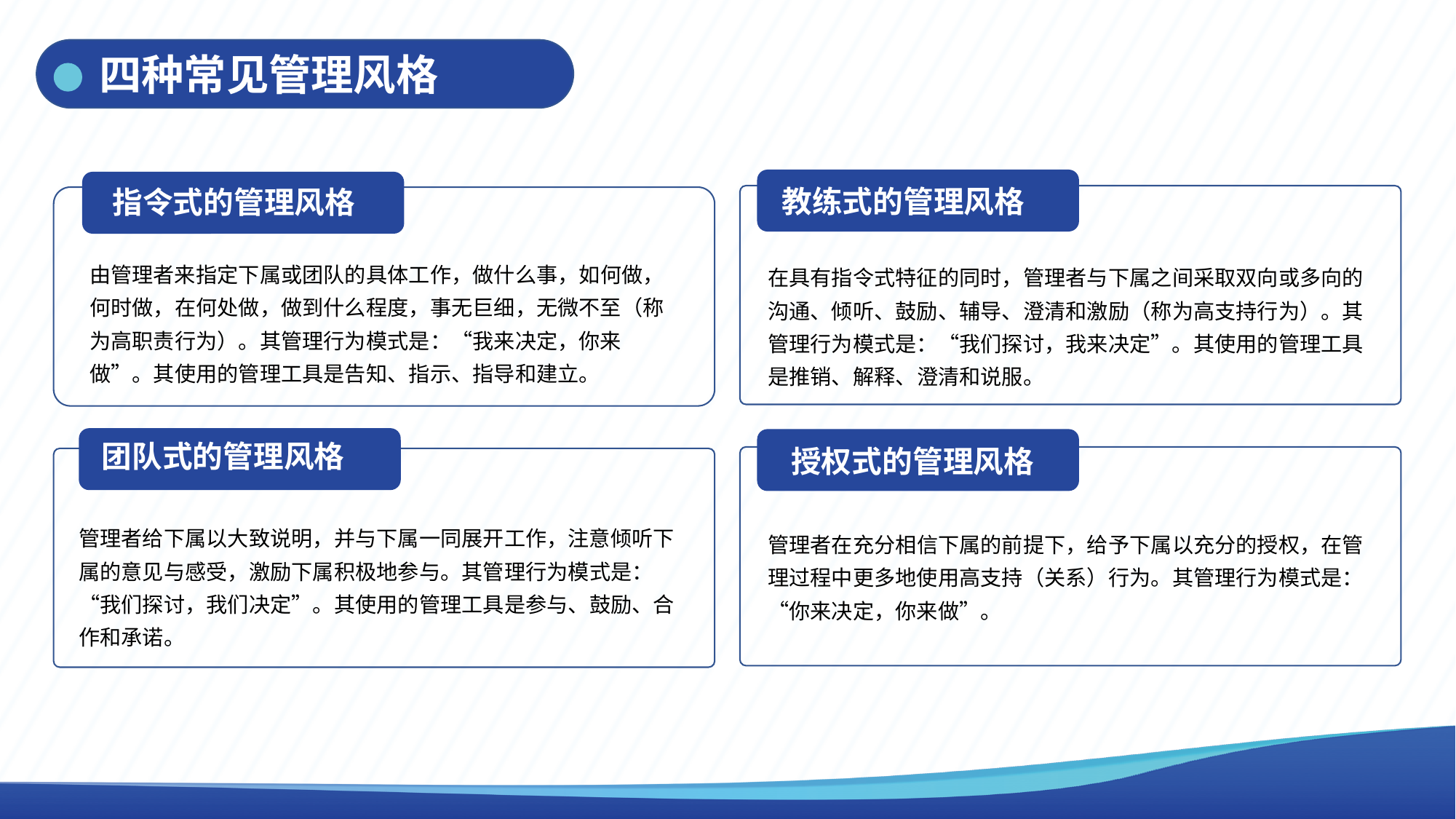

四种常见管理风格

教练式的管理风格

在具有指令式特征的同时，管理者与下属之间采取双向或多向的沟通、倾听、鼓励、辅导、澄清和激励（称为高支持行为）。其管理行为模式是：“我们探讨，我来决定”。其使用的管理工具是推销、解释、澄清和说服。

指令式的管理风格

由管理者来指定下属或团队的具体工作，做什么事，如何做，何时做，在何处做，做到什么程度，事无巨细，无微不至（称为高职责行为）。其管理行为模式是：“我来决定，你来做”。其使用的管理工具是告知、指示、指导和建立。

团队式的管理风格

管理者给下属以大致说明，并与下属一同展开工作，注意倾听下属的意见与感受，激励下属积极地参与。其管理行为模式是：“我们探讨，我们决定”。其使用的管理工具是参与、鼓励、合作和承诺。

授权式的管理风格

管理者在充分相信下属的前提下，给予下属以充分的授权，在管理过程中更多地使用高支持（关系）行为。其管理行为模式是：“你来决定，你来做”。